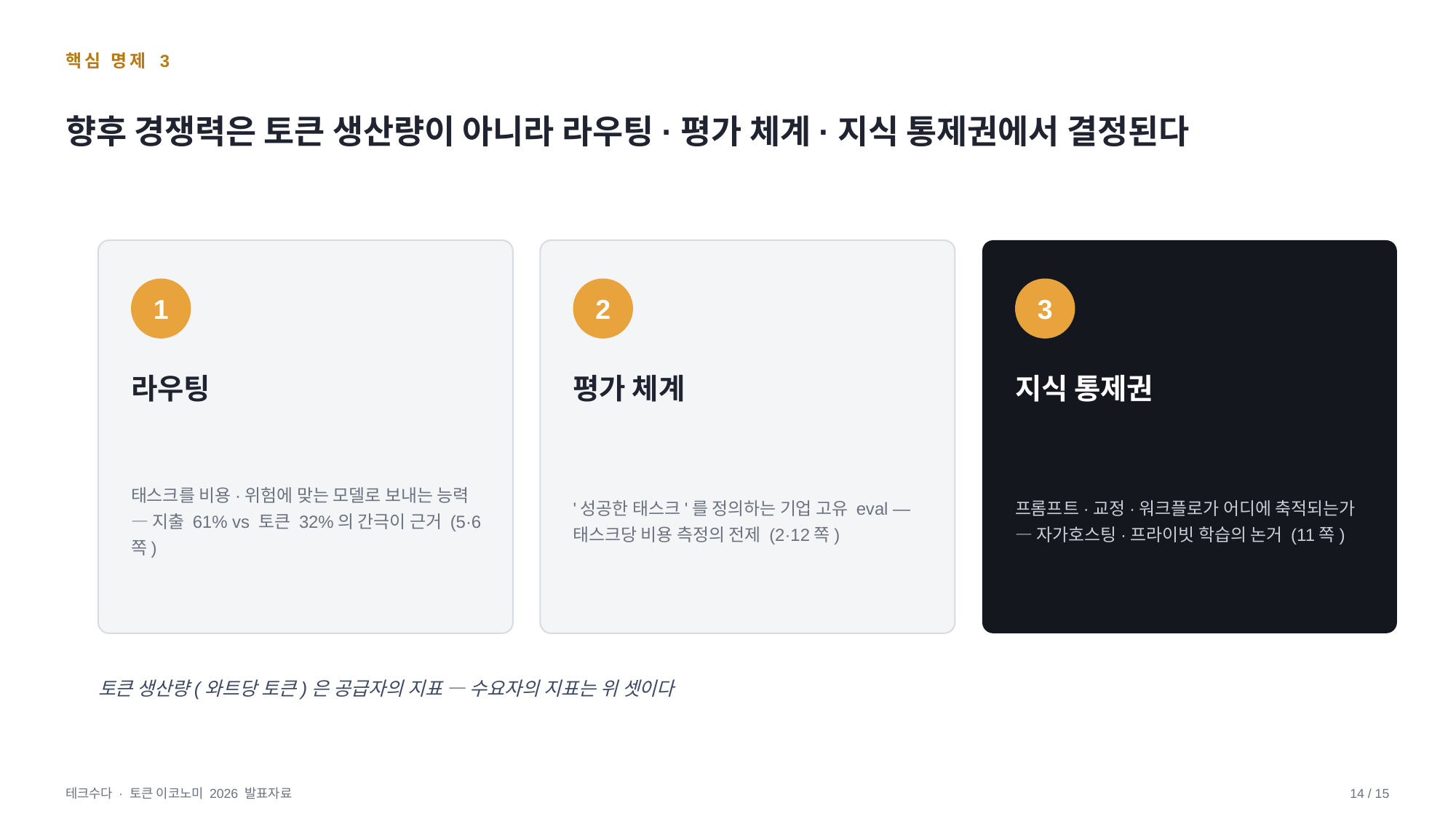

핵심 명제 3
향후 경쟁력은 토큰 생산량이 아니라 라우팅·평가 체계·지식 통제권에서 결정된다

1

2

3
라우팅
평가 체계
지식 통제권
태스크를 비용·위험에 맞는 모델로 보내는 능력 — 지출 61% vs 토큰 32%의 간극이 근거 (5·6쪽)
'성공한 태스크'를 정의하는 기업 고유 eval — 태스크당 비용 측정의 전제 (2·12쪽)
프롬프트·교정·워크플로가 어디에 축적되는가 — 자가호스팅·프라이빗 학습의 논거 (11쪽)
토큰 생산량(와트당 토큰)은 공급자의 지표 — 수요자의 지표는 위 셋이다
테크수다 · 토큰 이코노미 2026 발표자료
14 / 15